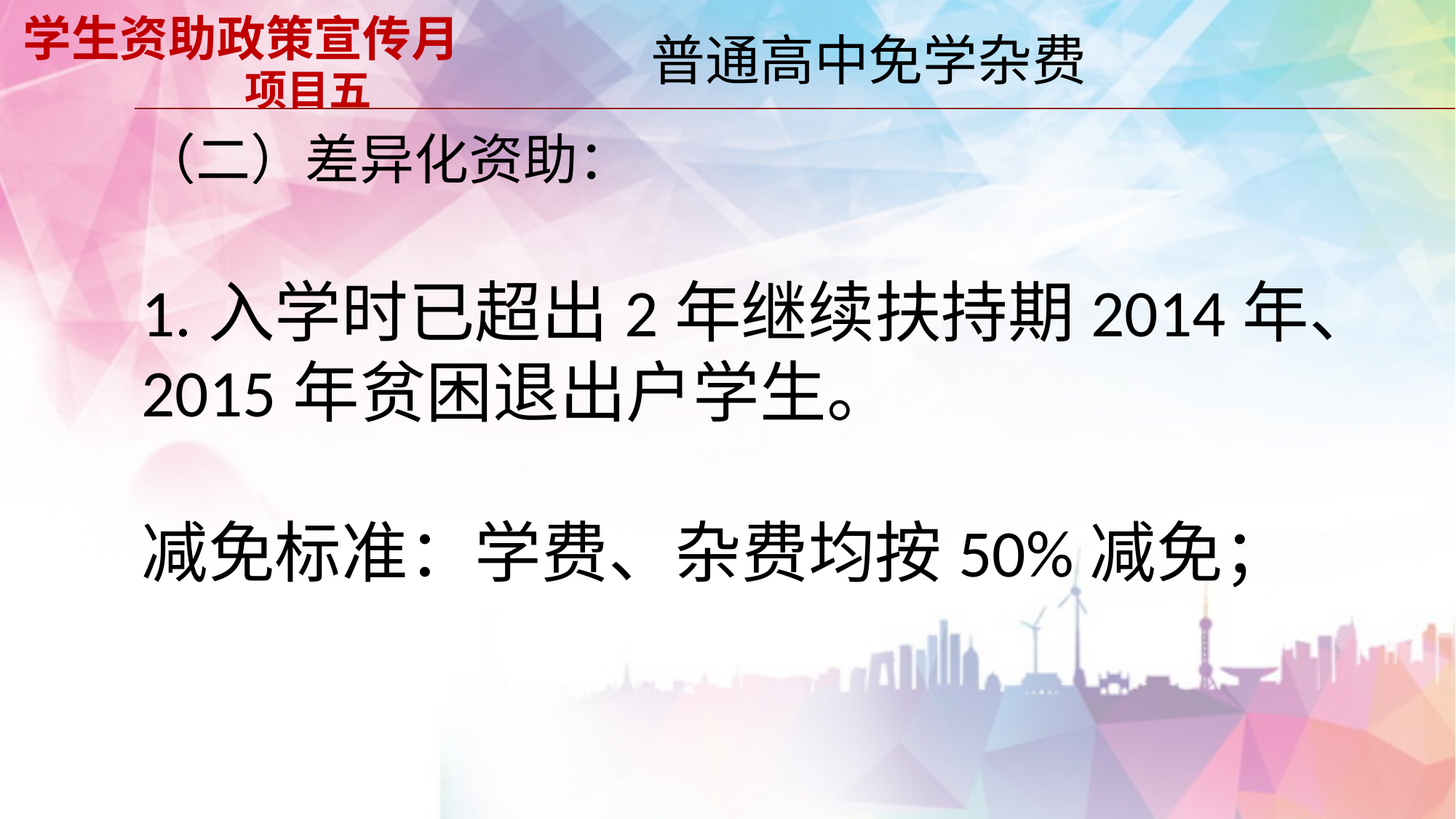

# 学生资助政策宣传月 项目五
              普通高中免学杂费

（二）差异化资助：

1.入学时已超出2年继续扶持期2014年、2015年贫困退出户学生。

减免标准：学费、杂费均按50%减免；